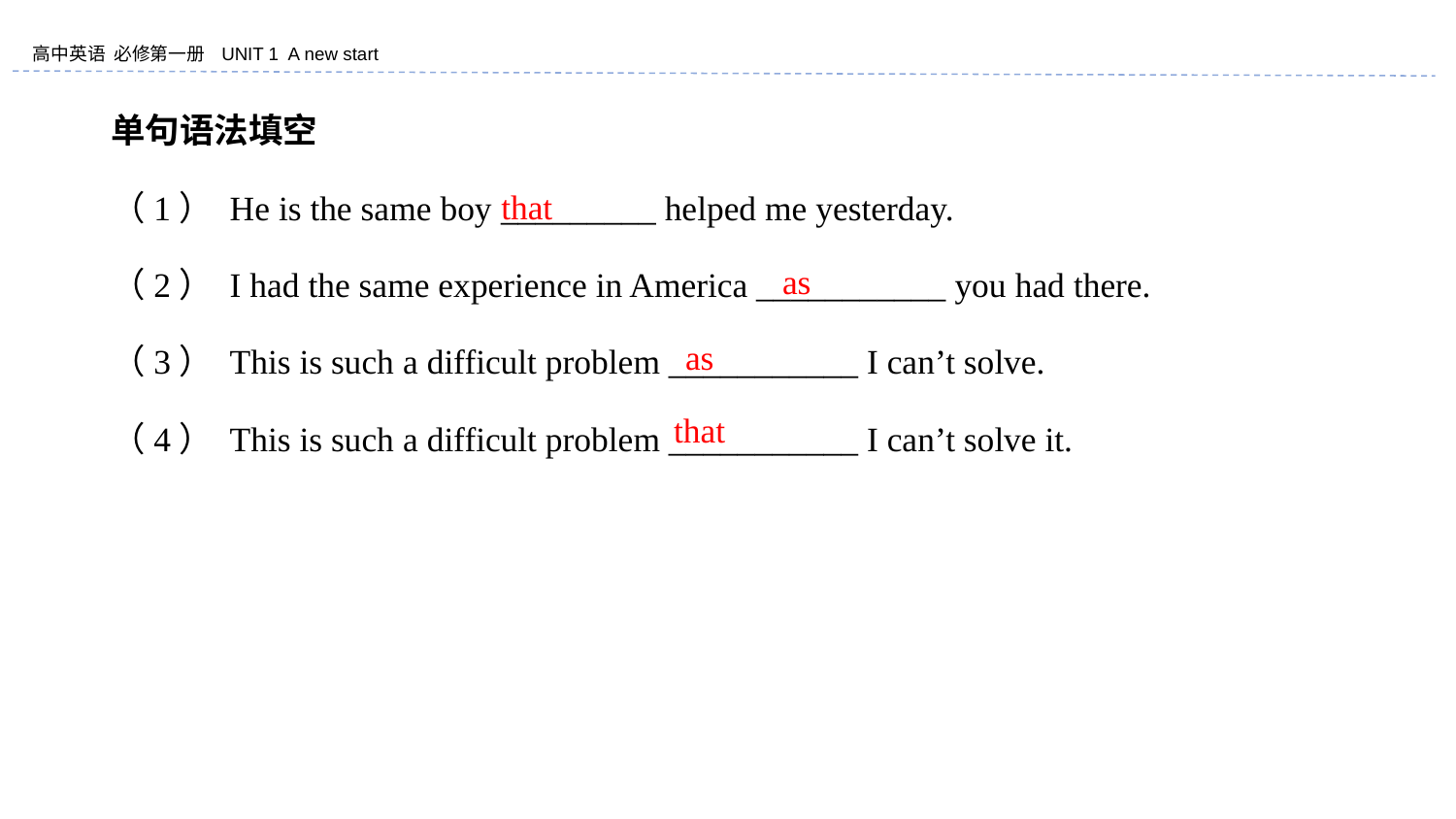

单句语法填空
（1） He is the same boy _________ helped me yesterday.
（2） I had the same experience in America ___________ you had there.
（3） This is such a difficult problem ___________ I can’t solve.
（4） This is such a difficult problem ___________ I can’t solve it.

that
as
as
that